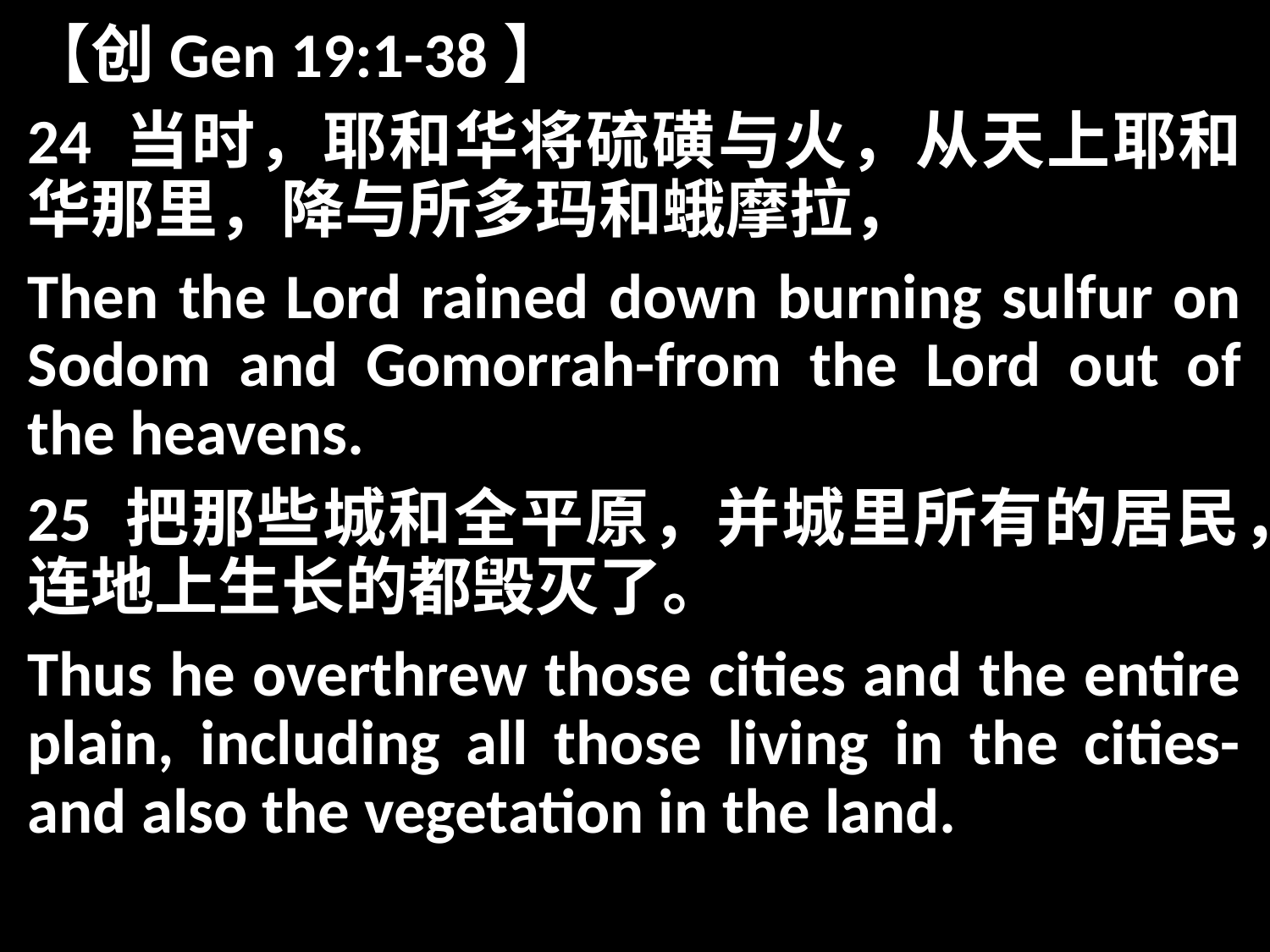

【创Gen 19:1-38】
24 当时，耶和华将硫磺与火，从天上耶和华那里，降与所多玛和蛾摩拉，
Then the Lord rained down burning sulfur on Sodom and Gomorrah-from the Lord out of the heavens.
25 把那些城和全平原，并城里所有的居民，连地上生长的都毁灭了。
Thus he overthrew those cities and the entire plain, including all those living in the cities-and also the vegetation in the land.